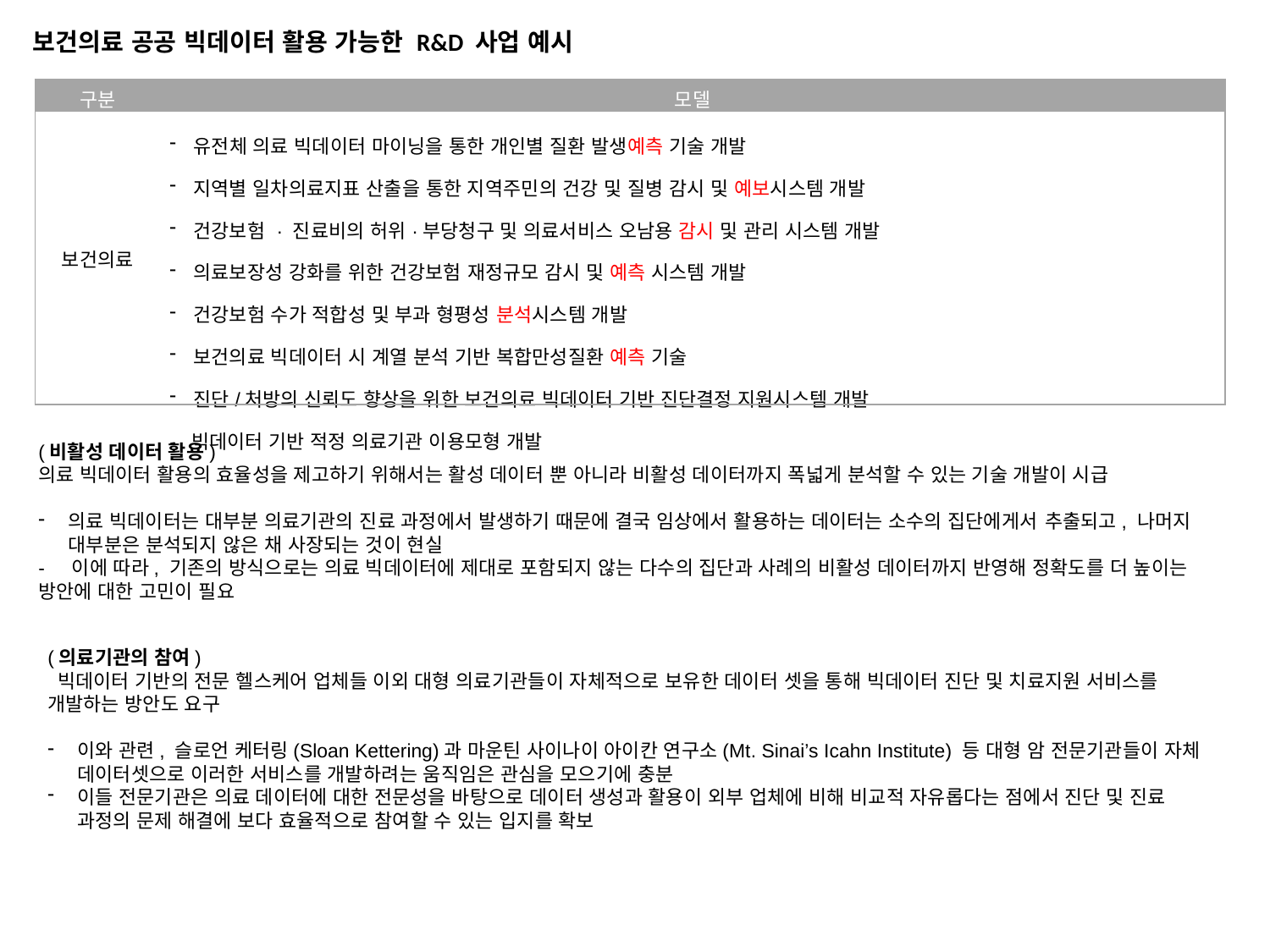

보건의료 공공 빅데이터 활용 가능한 R&D 사업 예시
| 구분 | 모델 |
| --- | --- |
| 보건의료 | 유전체 의료 빅데이터 마이닝을 통한 개인별 질환 발생예측 기술 개발 지역별 일차의료지표 산출을 통한 지역주민의 건강 및 질병 감시 및 예보시스템 개발 건강보험 · 진료비의 허위·부당청구 및 의료서비스 오남용 감시 및 관리 시스템 개발 의료보장성 강화를 위한 건강보험 재정규모 감시 및 예측 시스템 개발 건강보험 수가 적합성 및 부과 형평성 분석시스템 개발 보건의료 빅데이터 시 계열 분석 기반 복합만성질환 예측 기술 진단/처방의 신뢰도 향상을 위한 보건의료 빅데이터 기반 진단결정 지원시스템 개발 - 빅데이터 기반 적정 의료기관 이용모형 개발 |
(비활성 데이터 활용)
의료 빅데이터 활용의 효율성을 제고하기 위해서는 활성 데이터 뿐 아니라 비활성 데이터까지 폭넓게 분석할 수 있는 기술 개발이 시급

의료 빅데이터는 대부분 의료기관의 진료 과정에서 발생하기 때문에 결국 임상에서 활용하는 데이터는 소수의 집단에게서 추출되고, 나머지 대부분은 분석되지 않은 채 사장되는 것이 현실
-    이에 따라, 기존의 방식으로는 의료 빅데이터에 제대로 포함되지 않는 다수의 집단과 사례의 비활성 데이터까지 반영해 정확도를 더 높이는 방안에 대한 고민이 필요
(의료기관의 참여)
 빅데이터 기반의 전문 헬스케어 업체들 이외 대형 의료기관들이 자체적으로 보유한 데이터 셋을 통해 빅데이터 진단 및 치료지원 서비스를 개발하는 방안도 요구

이와 관련, 슬로언 케터링(Sloan Kettering)과 마운틴 사이나이 아이칸 연구소(Mt. Sinai’s Icahn Institute) 등 대형 암 전문기관들이 자체 데이터셋으로 이러한 서비스를 개발하려는 움직임은 관심을 모으기에 충분
이들 전문기관은 의료 데이터에 대한 전문성을 바탕으로 데이터 생성과 활용이 외부 업체에 비해 비교적 자유롭다는 점에서 진단 및 진료 과정의 문제 해결에 보다 효율적으로 참여할 수 있는 입지를 확보